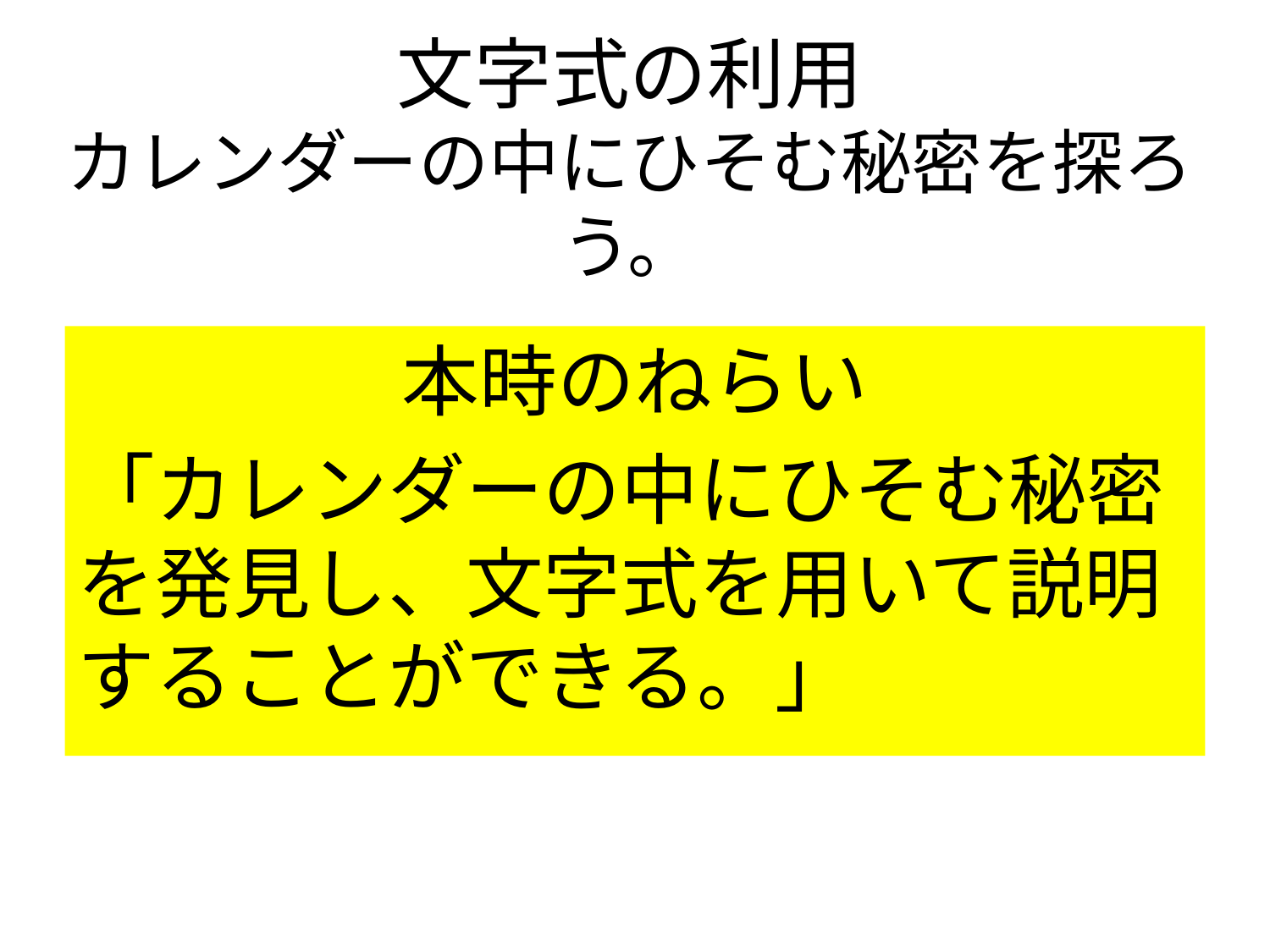

# 文字式の利用 カレンダーの中にひそむ秘密を探ろう。
本時のねらい
「カレンダーの中にひそむ秘密を発見し、文字式を用いて説明することができる。」